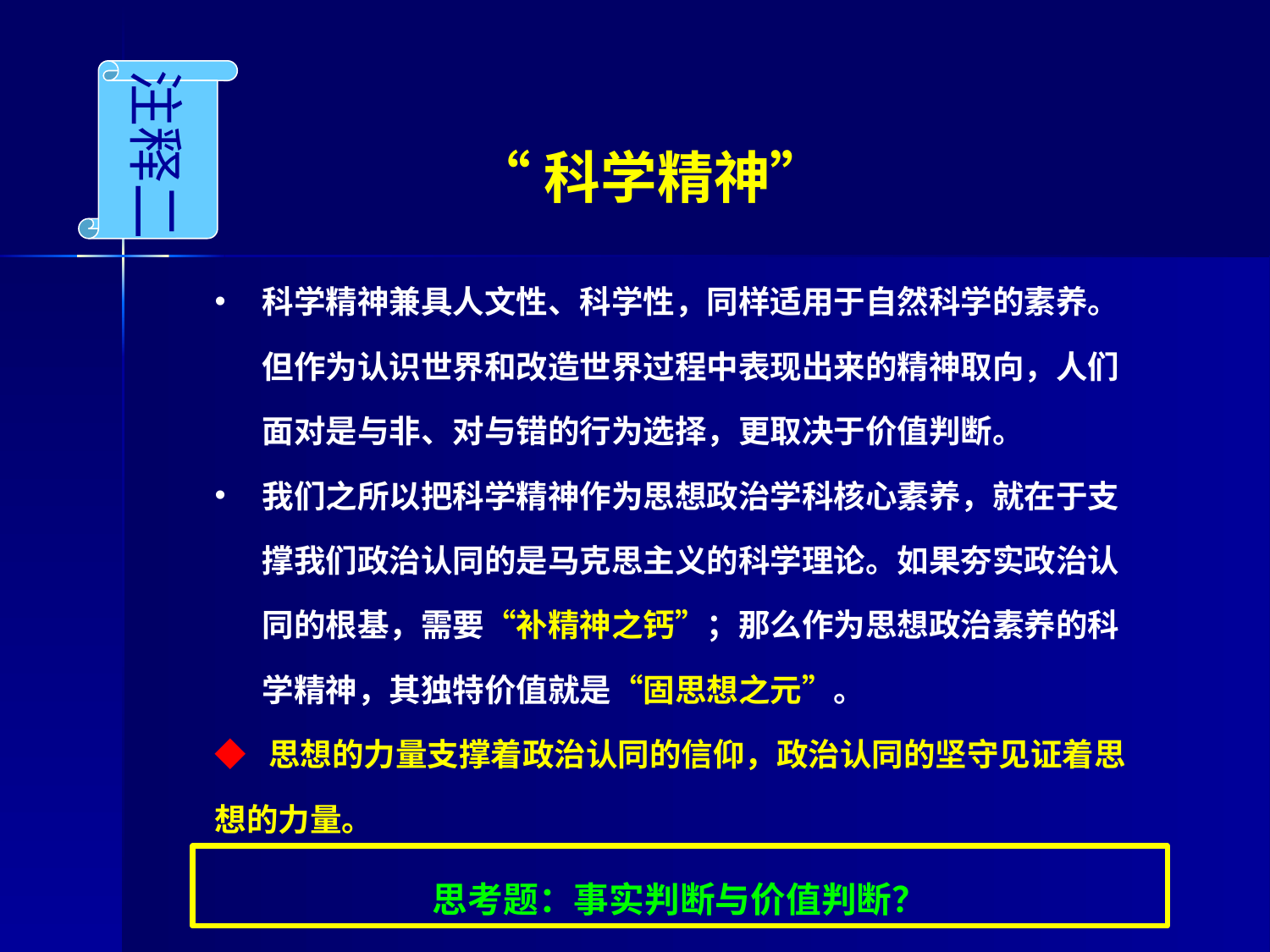

注释二
“科学精神”
科学精神兼具人文性、科学性，同样适用于自然科学的素养。但作为认识世界和改造世界过程中表现出来的精神取向，人们面对是与非、对与错的行为选择，更取决于价值判断。
我们之所以把科学精神作为思想政治学科核心素养，就在于支撑我们政治认同的是马克思主义的科学理论。如果夯实政治认同的根基，需要“补精神之钙”；那么作为思想政治素养的科学精神，其独特价值就是“固思想之元”。
◆  思想的力量支撑着政治认同的信仰，政治认同的坚守见证着思想的力量。
思考题：事实判断与价值判断？